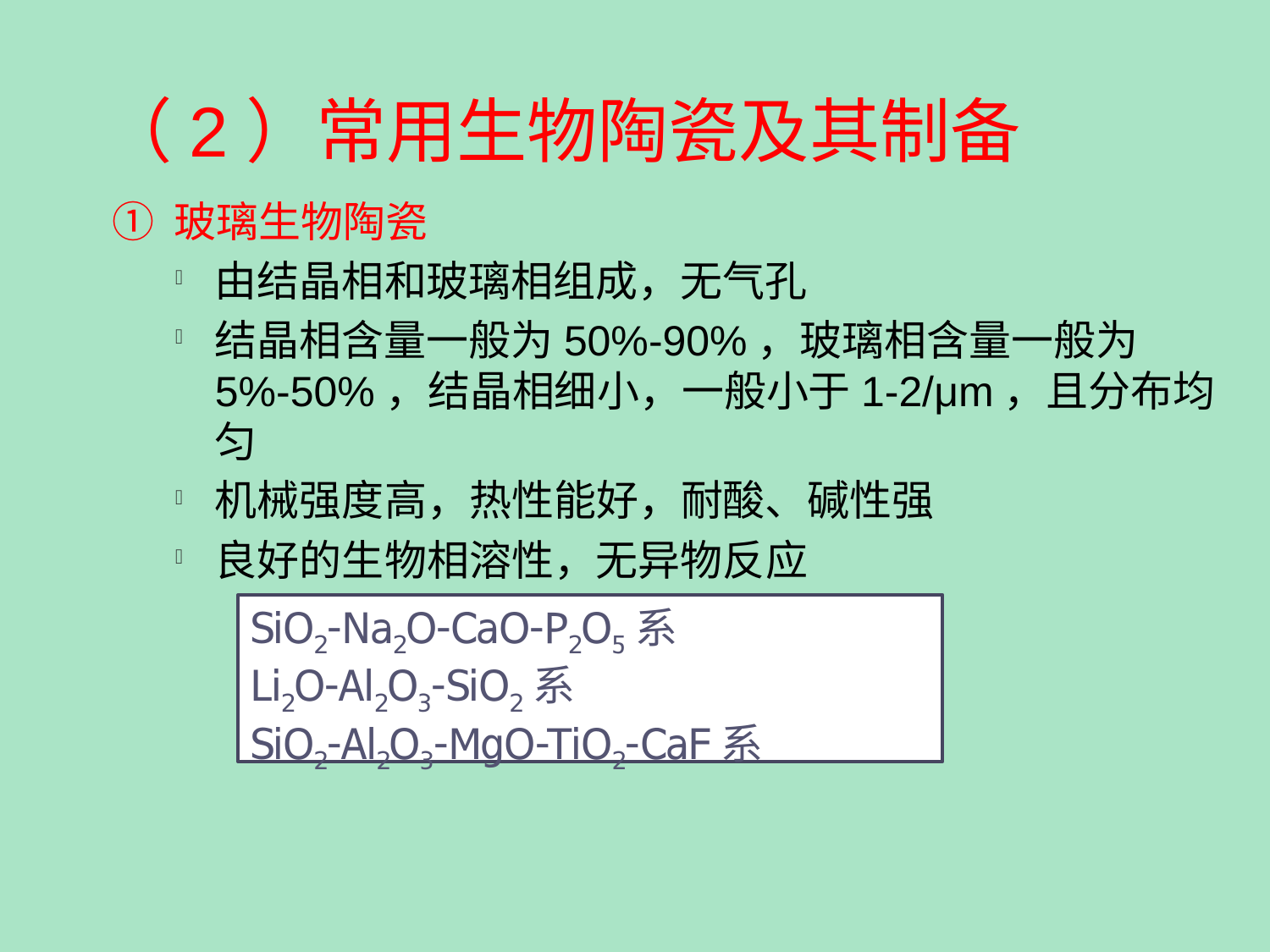

（2）常用生物陶瓷及其制备
① 玻璃生物陶瓷
由结晶相和玻璃相组成，无气孔
结晶相含量一般为50%-90%，玻璃相含量一般为5%-50%，结晶相细小，一般小于1-2/μm，且分布均匀
机械强度高，热性能好，耐酸、碱性强
良好的生物相溶性，无异物反应
SiO2-Na2O-CaO-P2O5系
Li2O-Al2O3-SiO2系
SiO2-Al2O3-MgO-TiO2-CaF系